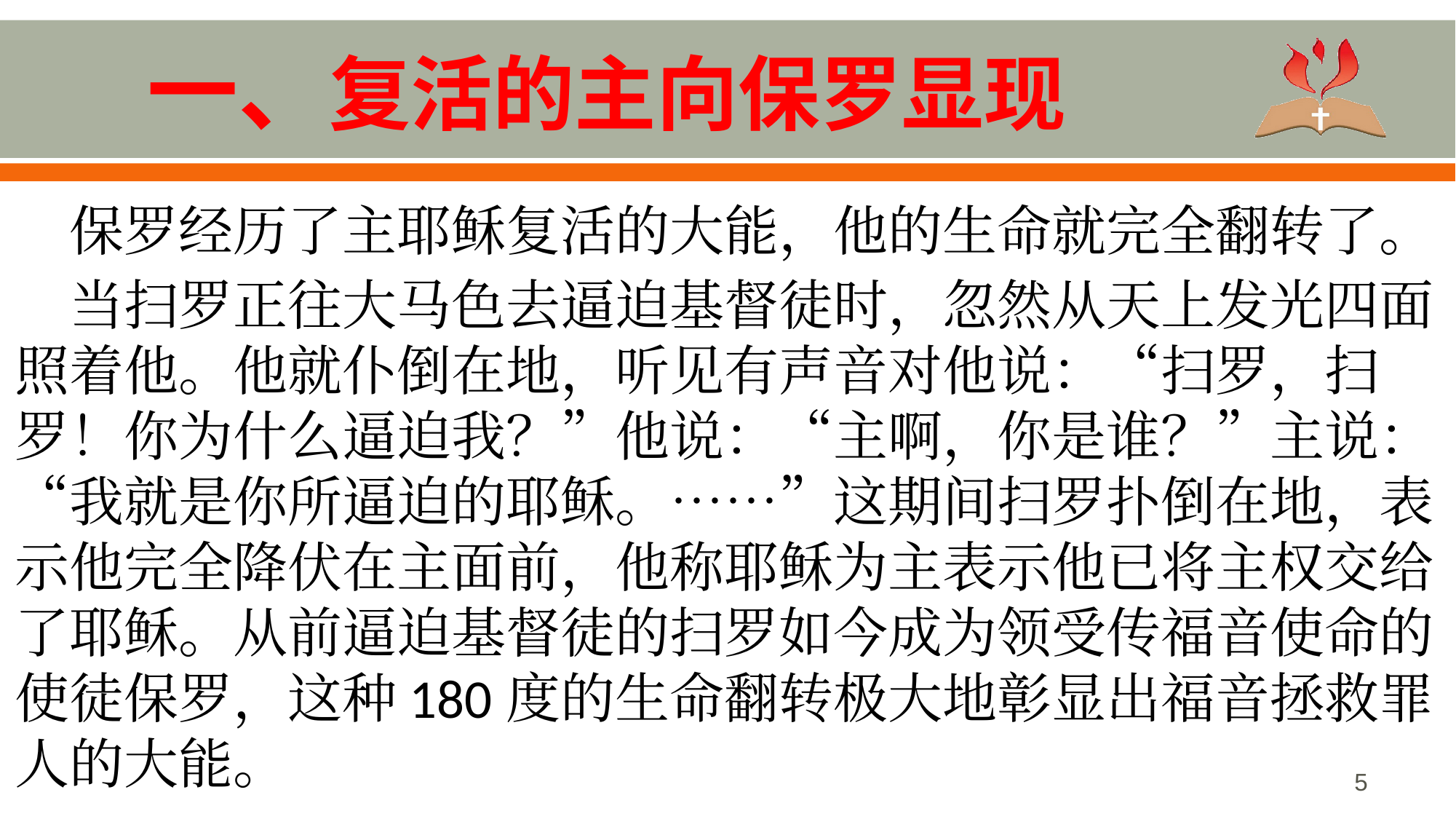

# 一、复活的主向保罗显现
保罗经历了主耶稣复活的大能，他的生命就完全翻转了。
当扫罗正往大马色去逼迫基督徒时，忽然从天上发光四面照着他。他就仆倒在地，听见有声音对他说：“扫罗，扫罗！你为什么逼迫我？”他说：“主啊，你是谁？”主说：“我就是你所逼迫的耶稣。……”这期间扫罗扑倒在地，表示他完全降伏在主面前，他称耶稣为主表示他已将主权交给了耶稣。从前逼迫基督徒的扫罗如今成为领受传福音使命的使徒保罗，这种180度的生命翻转极大地彰显出福音拯救罪人的大能。

5